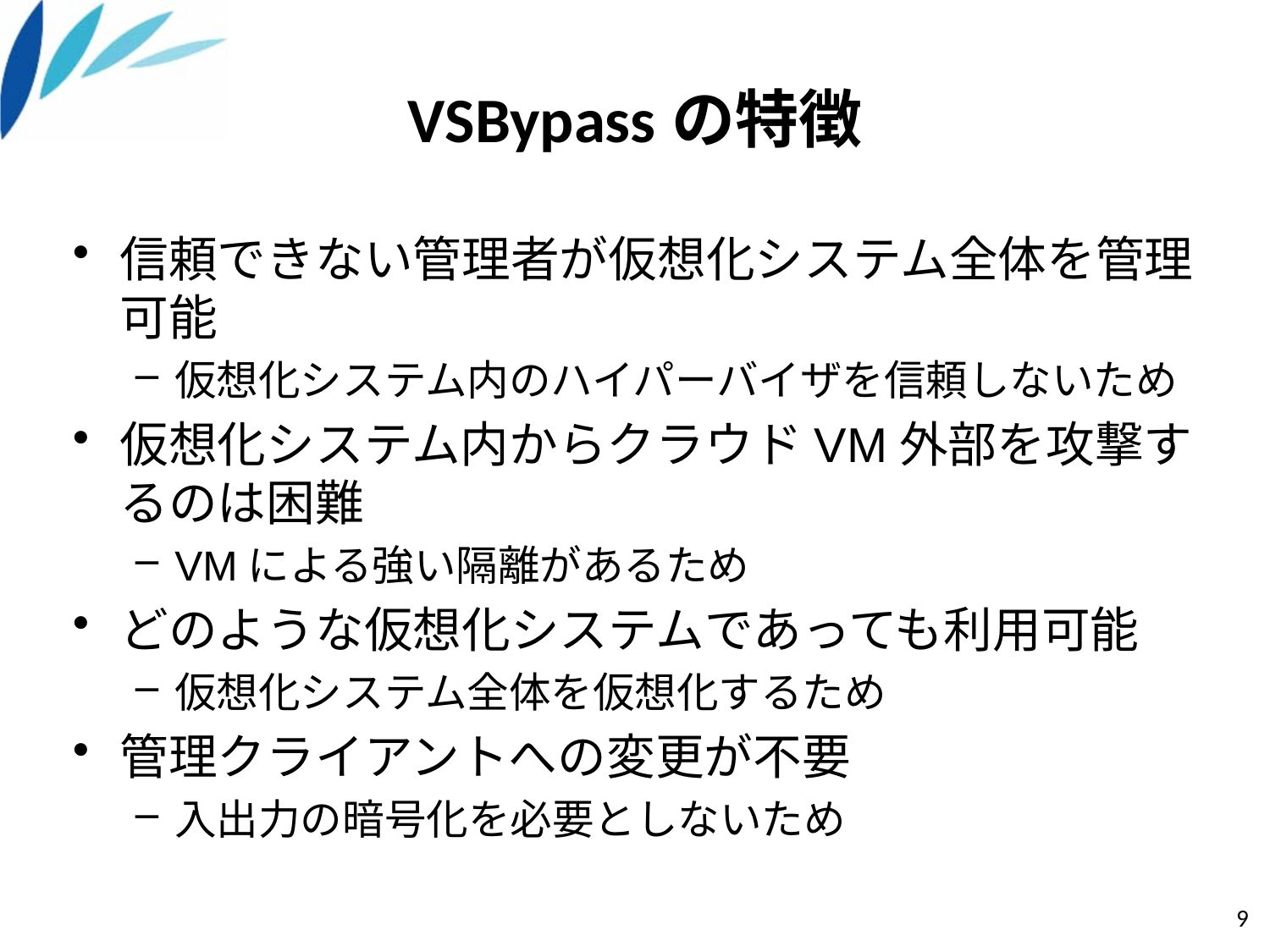

# VSBypassの特徴
信頼できない管理者が仮想化システム全体を管理可能
仮想化システム内のハイパーバイザを信頼しないため
仮想化システム内からクラウドVM外部を攻撃するのは困難
VMによる強い隔離があるため
どのような仮想化システムであっても利用可能
仮想化システム全体を仮想化するため
管理クライアントへの変更が不要
入出力の暗号化を必要としないため

9